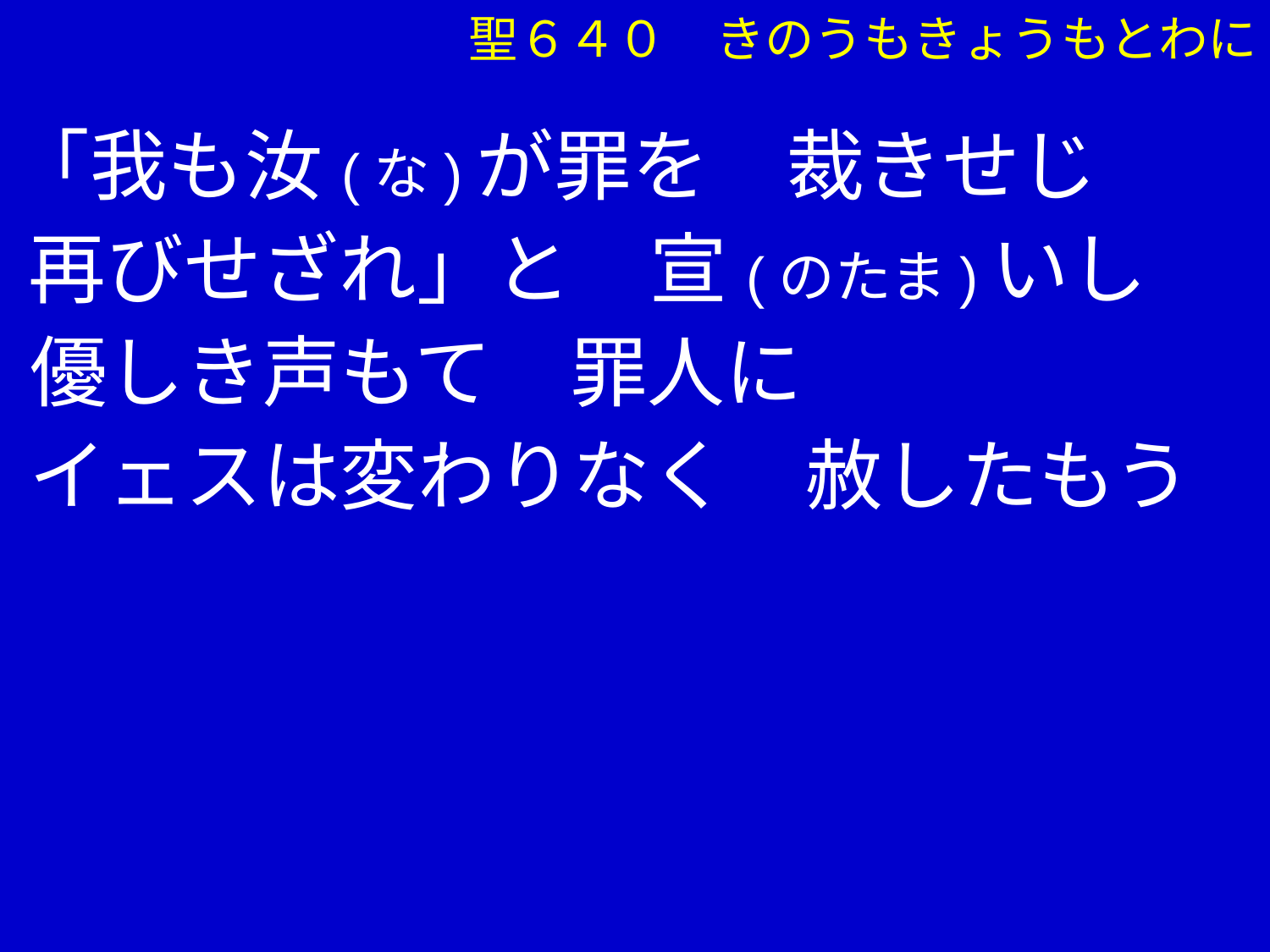

聖６４０　きのうもきょうもとわに
②「我も汝(な)が罪を　裁きせじ
　  再びせざれ」と　宣(のたま)いし
 　優しき声もて　罪人に
 　イェスは変わりなく　赦したもう